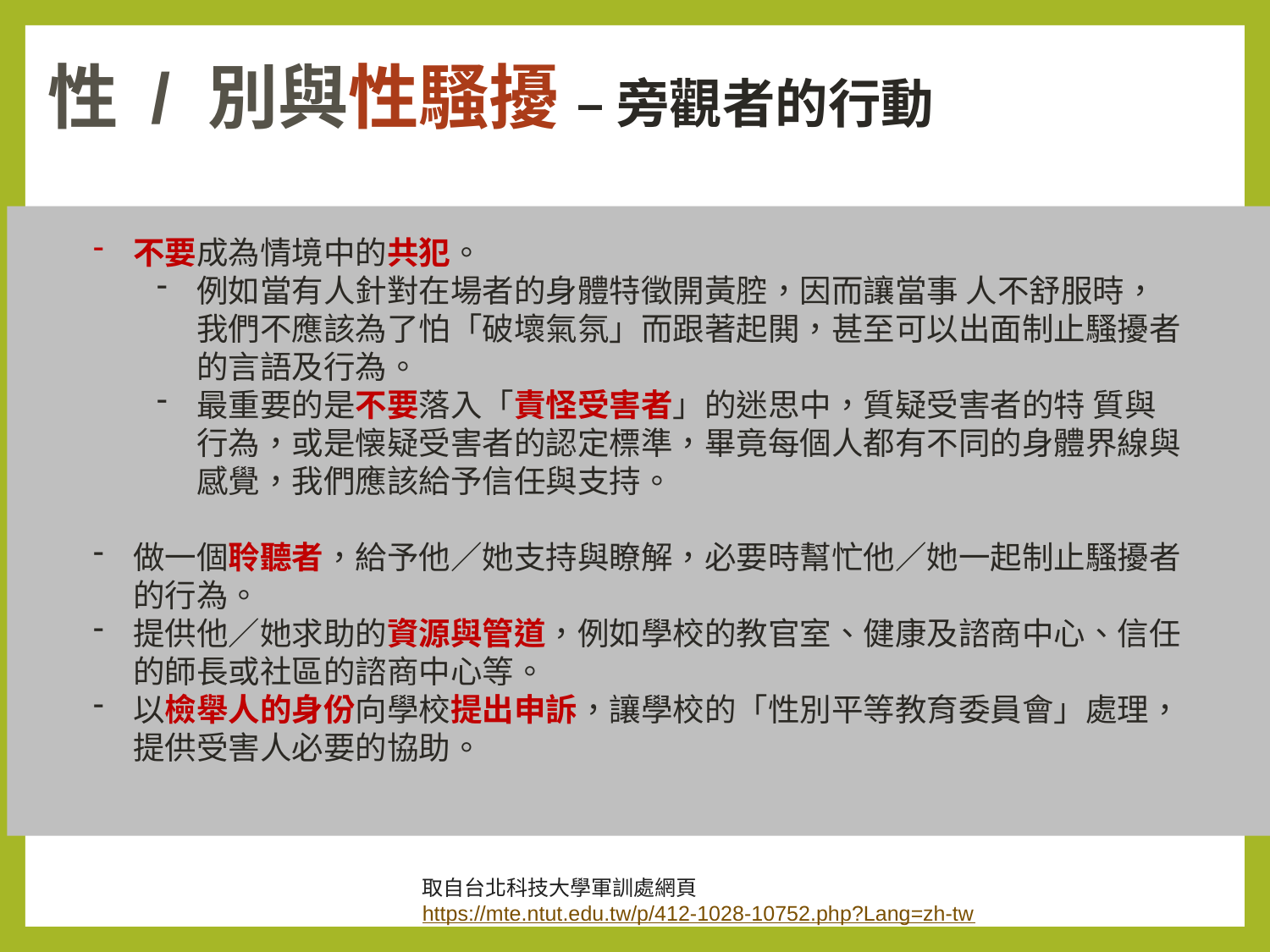

# 性 / 別與性騷擾 – 旁觀者的行動

不要成為情境中的共犯。
例如當有人針對在場者的身體特徵開黃腔，因而讓當事 人不舒服時，我們不應該為了怕「破壞氣氛」而跟著起閧，甚至可以出面制止騷擾者的言語及行為。
最重要的是不要落入「責怪受害者」的迷思中，質疑受害者的特 質與行為，或是懐疑受害者的認定標準，畢竟每個人都有不同的身體界線與感覺，我們應該給予信任與支持。

做一個聆聽者，給予他／她支持與瞭解，必要時幫忙他／她一起制止騷擾者的行為。
提供他／她求助的資源與管道，例如學校的教官室、健康及諮商中心、信任的師長或社區的諮商中心等。
以檢舉人的身份向學校提出申訴，讓學校的「性別平等教育委員會」處理，提供受害人必要的協助。

取自台北科技大學軍訓處網頁 https://mte.ntut.edu.tw/p/412-1028-10752.php?Lang=zh-tw